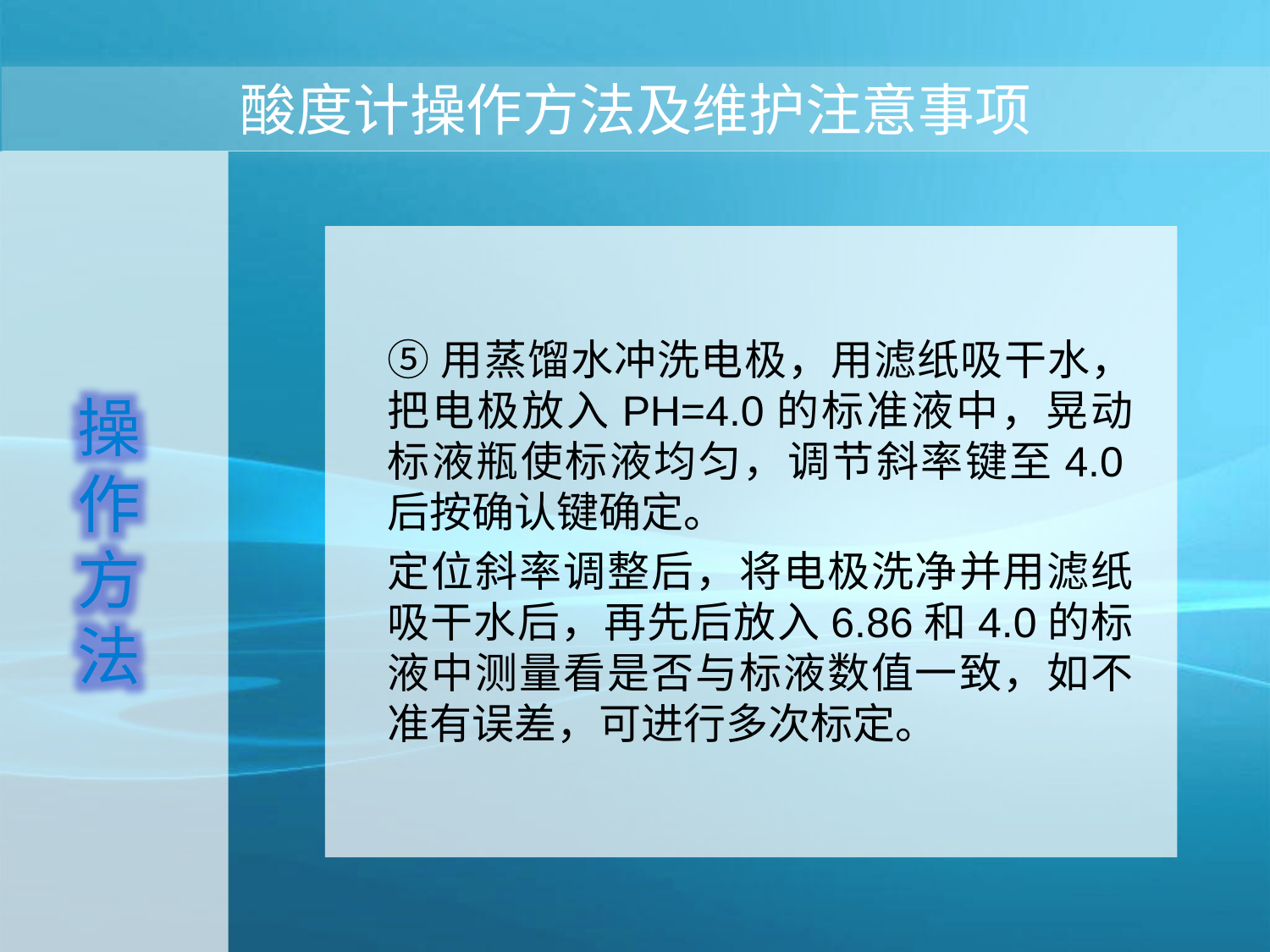

# 酸度计操作方法及维护注意事项

⑤用蒸馏水冲洗电极，用滤纸吸干水，把电极放入PH=4.0的标准液中，晃动标液瓶使标液均匀，调节斜率键至4.0后按确认键确定。
定位斜率调整后，将电极洗净并用滤纸吸干水后，再先后放入6.86和4.0的标液中测量看是否与标液数值一致，如不准有误差，可进行多次标定。
操作方法